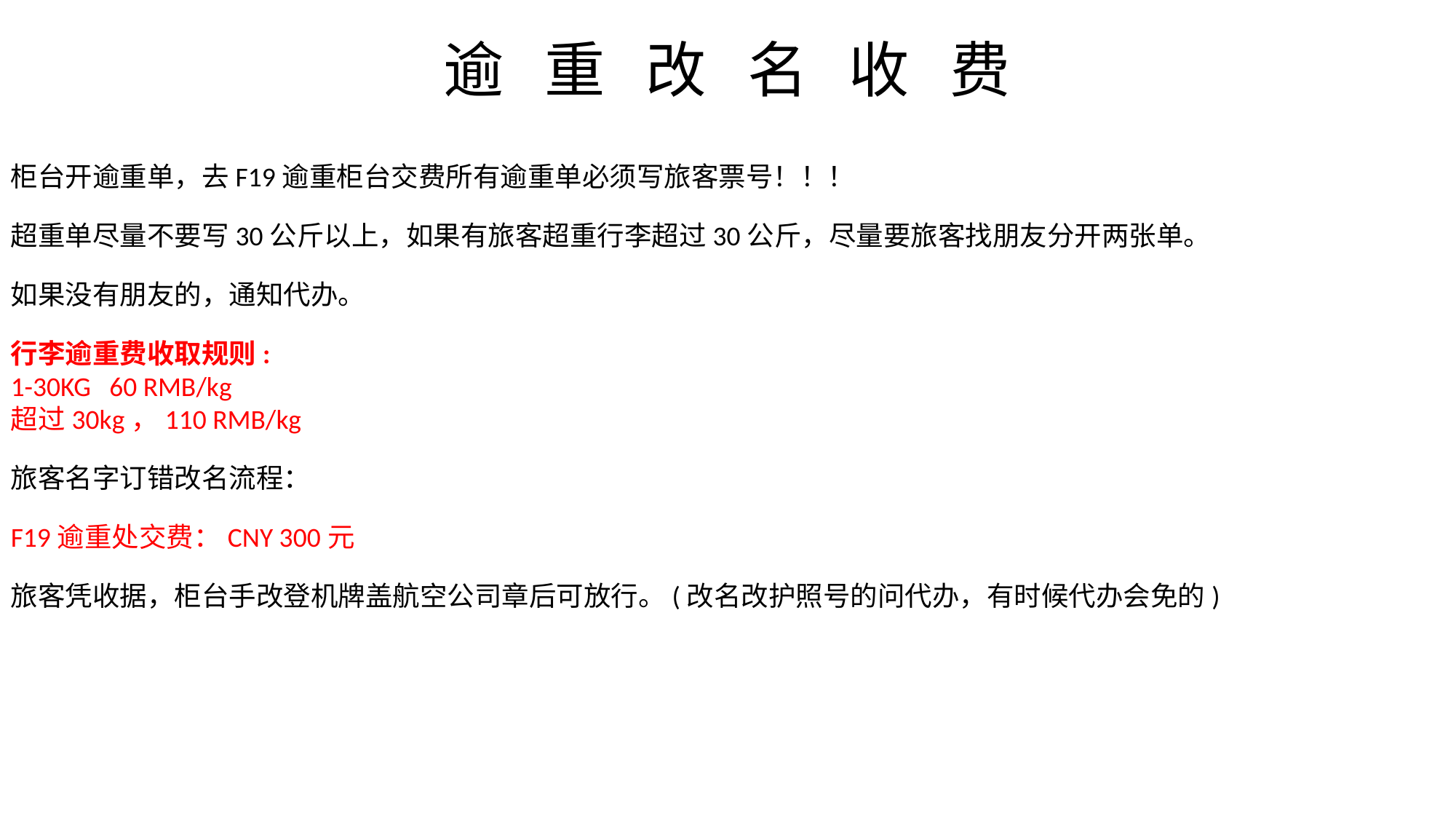

逾   重   改   名   收   费
柜台开逾重单，去F19逾重柜台交费所有逾重单必须写旅客票号！！！
超重单尽量不要写30公斤以上，如果有旅客超重行李超过30公斤，尽量要旅客找朋友分开两张单。
如果没有朋友的，通知代办。
行李逾重费收取规则:
1-30KG   60 RMB/kg
超过30kg，110 RMB/kg
旅客名字订错改名流程：
F19逾重处交费：CNY 300元
旅客凭收据，柜台手改登机牌盖航空公司章后可放行。(改名改护照号的问代办，有时候代办会免的)